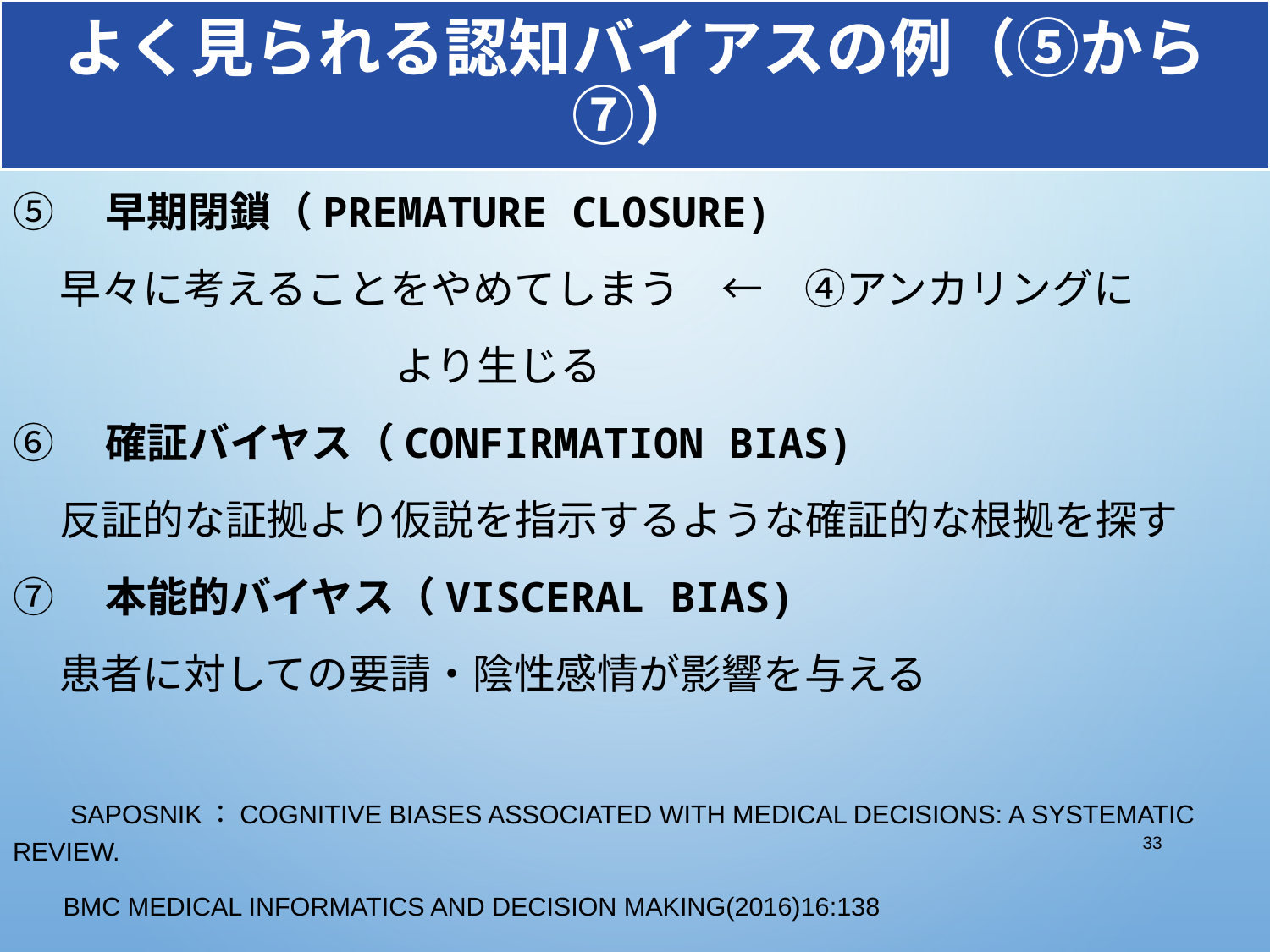

# よく見られる認知バイアスの例（⑤から⑦）
⑤　早期閉鎖（Premature closure)
    早々に考えることをやめてしまう　←　④アンカリングに
                                        より生じる
⑥　確証バイヤス（Confirmation bias)
    反証的な証拠より仮説を指示するような確証的な根拠を探す
⑦　本能的バイヤス（Visceral bias)
    患者に対しての要請・陰性感情が影響を与える

　　Saposnik：Cognitive biases associated with medical decisions: a systematic review.
       BMC Medical Informatics and Decision Making(2016)16:138

33